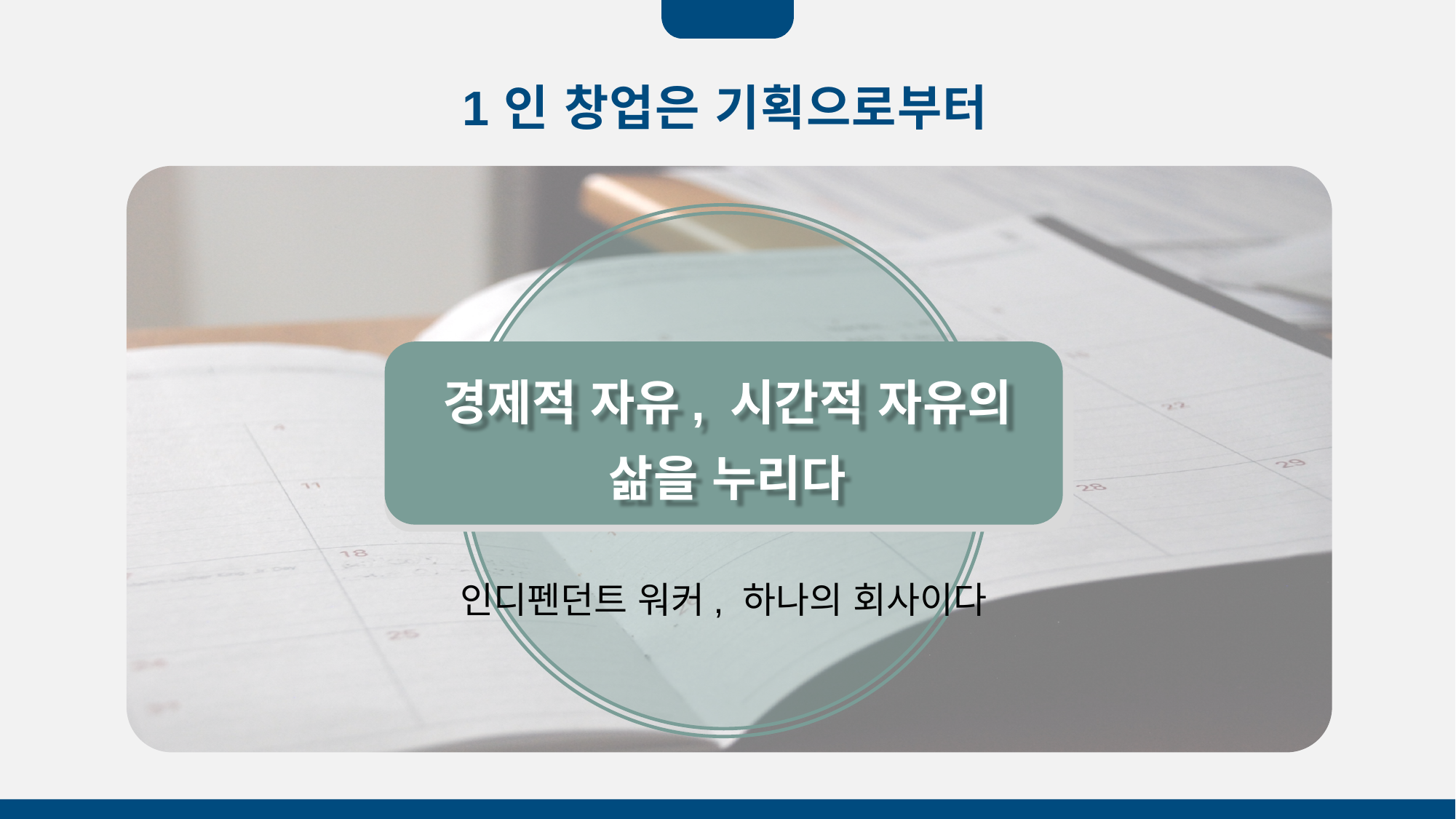

1인 창업은 기획으로부터…

경제적 자유, 시간적 자유의
삶을 누리다

인디펜던트 워커, 하나의 회사이다